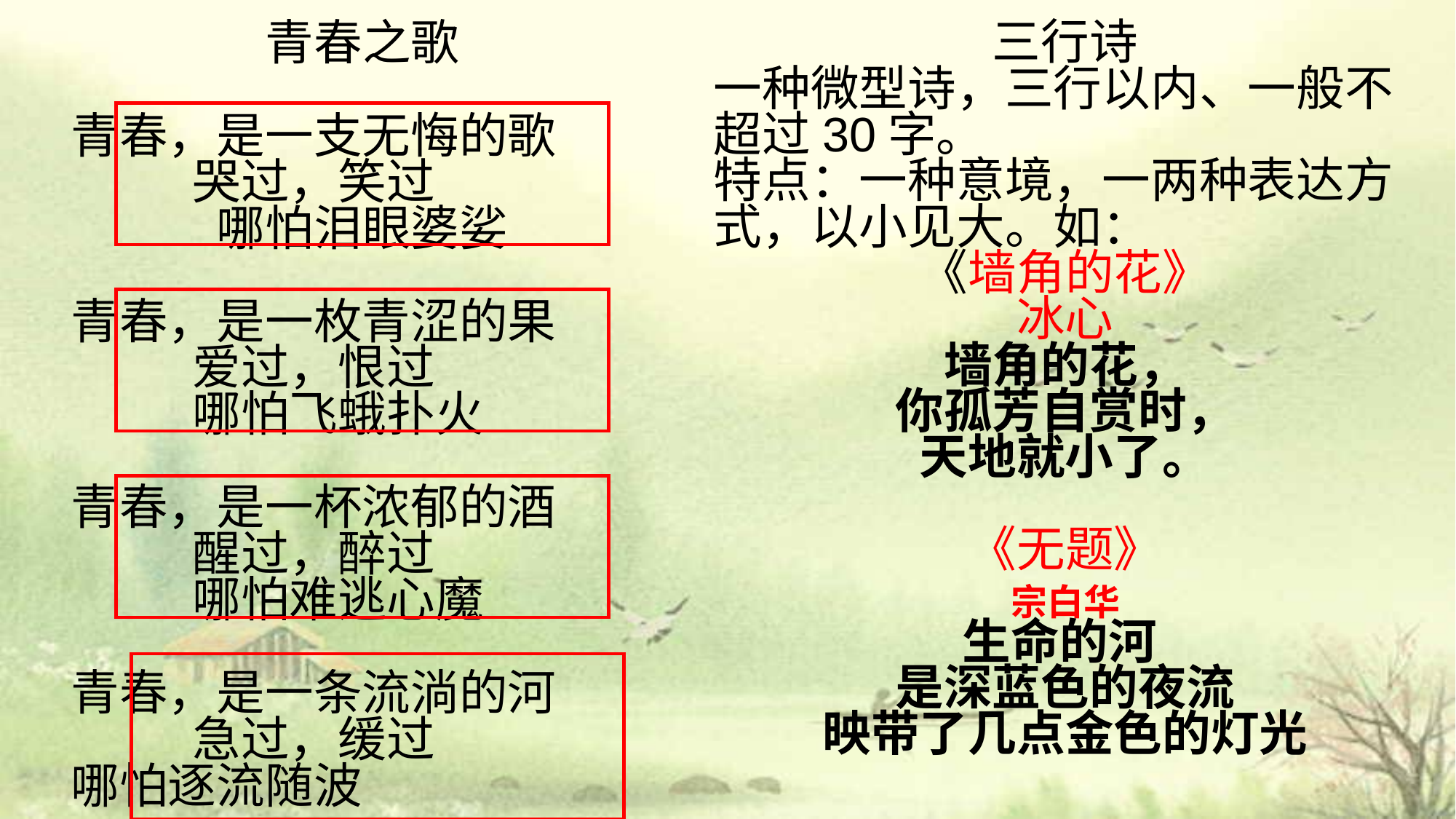

三行诗
一种微型诗，三行以内、一般不超过30字。
特点：一种意境，一两种表达方式，以小见大。如：
《墙角的花》
冰心
墙角的花，
你孤芳自赏时，
天地就小了。

《无题》
宗白华
生命的河
是深蓝色的夜流
映带了几点金色的灯光
青春之歌

青春，是一支无悔的歌
哭过，笑过
哪怕泪眼婆娑

青春，是一枚青涩的果
爱过，恨过
哪怕飞蛾扑火

青春，是一杯浓郁的酒
醒过，醉过
哪怕难逃心魔

青春，是一条流淌的河
急过，缓过
哪怕逐流随波